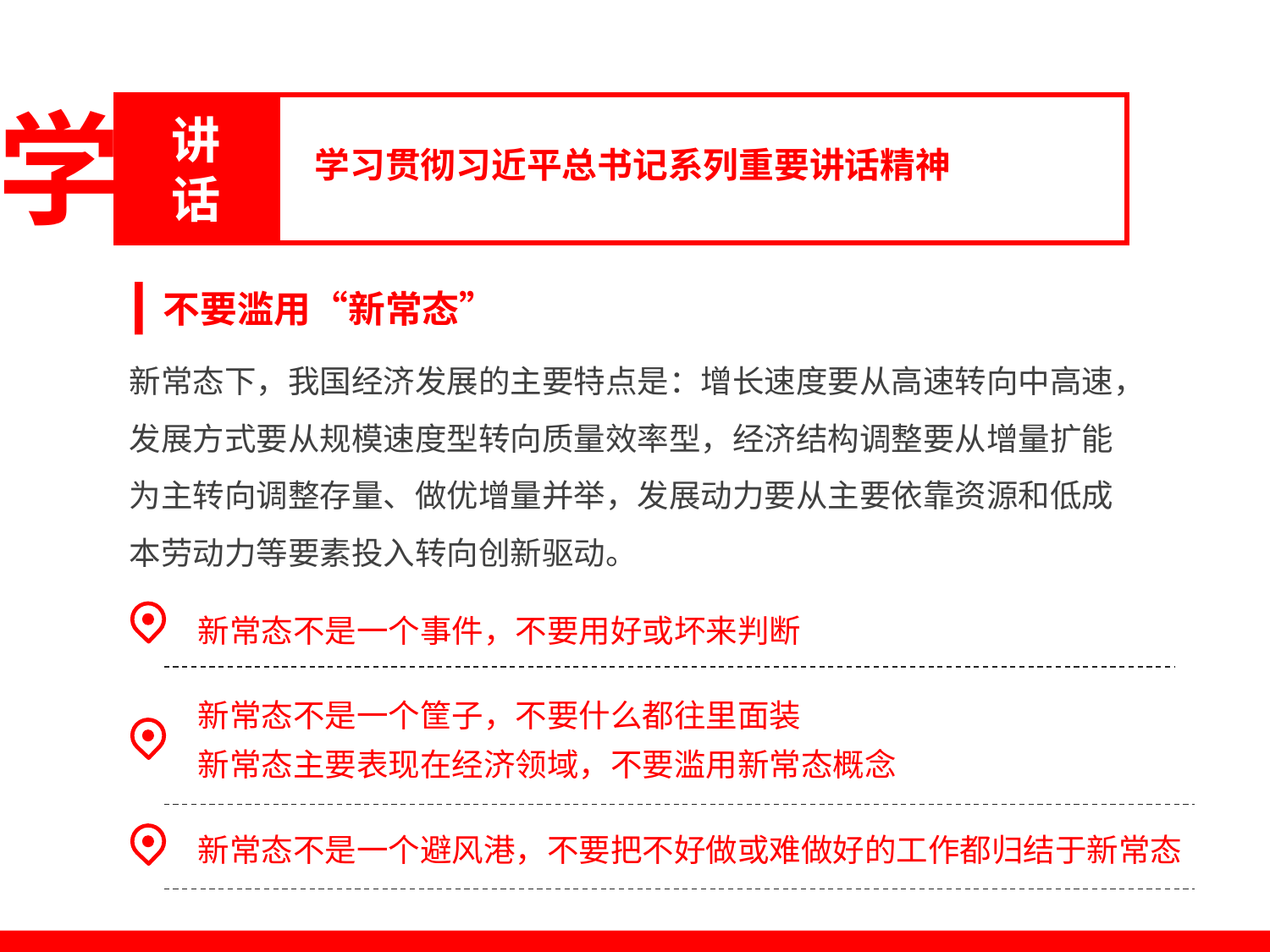

学

讲话
学习贯彻习近平总书记系列重要讲话精神
不要滥用“新常态”

新常态下，我国经济发展的主要特点是：增长速度要从高速转向中高速，发展方式要从规模速度型转向质量效率型，经济结构调整要从增量扩能为主转向调整存量、做优增量并举，发展动力要从主要依靠资源和低成本劳动力等要素投入转向创新驱动。
新常态不是一个事件，不要用好或坏来判断

新常态不是一个筐子，不要什么都往里面装
新常态主要表现在经济领域，不要滥用新常态概念

新常态不是一个避风港，不要把不好做或难做好的工作都归结于新常态